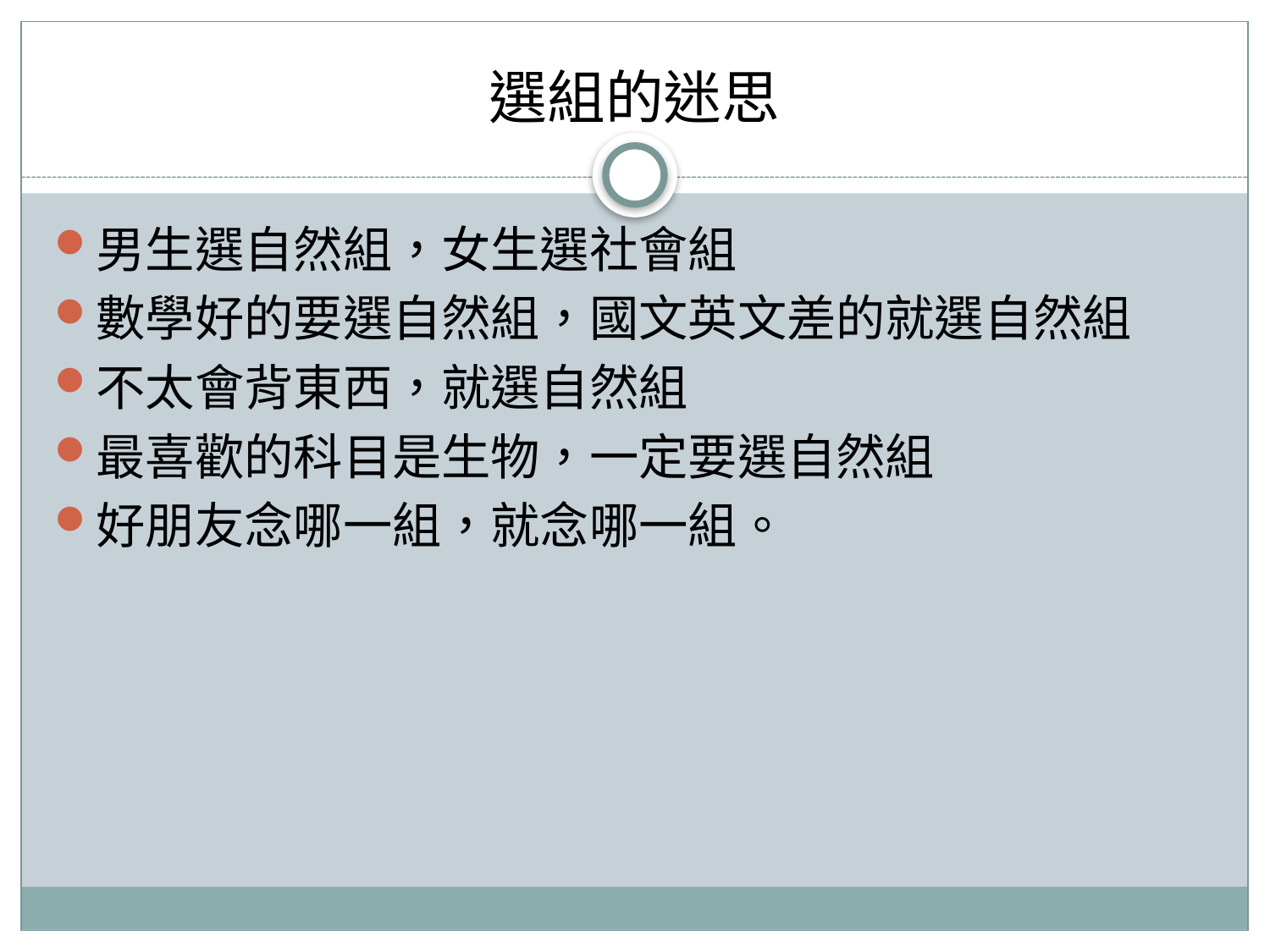

# 選組的迷思
男生選自然組，女生選社會組
數學好的要選自然組，國文英文差的就選自然組
不太會背東西，就選自然組
最喜歡的科目是生物，一定要選自然組
好朋友念哪一組，就念哪一組。